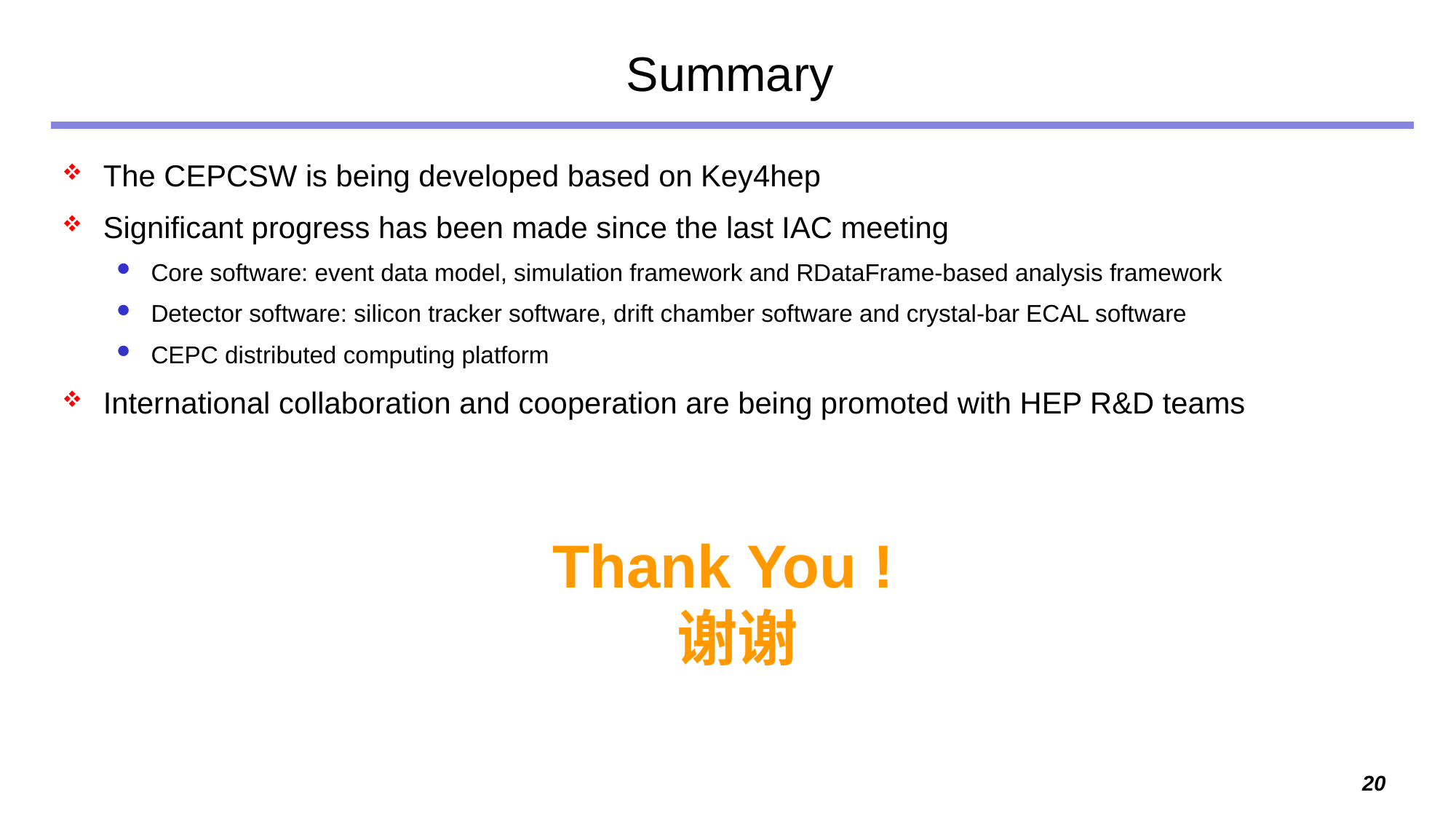

# Summary
The CEPCSW is being developed based on Key4hep
Significant progress has been made since the last IAC meeting
Core software: event data model, simulation framework and RDataFrame-based analysis framework
Detector software: silicon tracker software, drift chamber software and crystal-bar ECAL software
CEPC distributed computing platform
International collaboration and cooperation are being promoted with HEP R&D teams
Thank You !
 谢谢
20